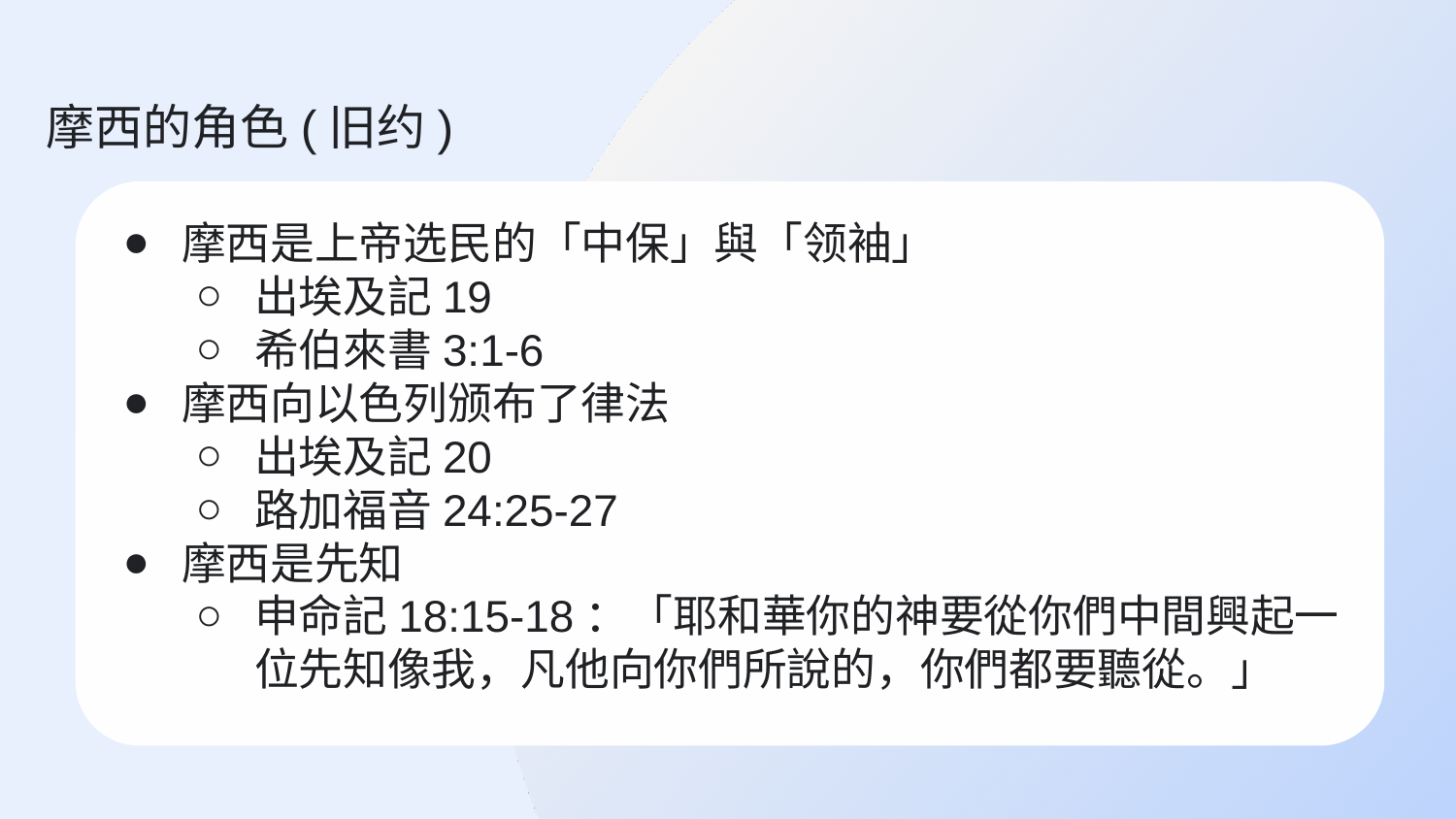

# 摩西的角色(旧约)
摩西是上帝选民的「中保」與「领袖」
出埃及記19
希伯來書3:1-6
摩西向以色列颁布了律法
出埃及記20
路加福音24:25-27
摩西是先知
申命記18:15-18：「耶和華你的神要從你們中間興起一位先知像我，凡他向你們所說的，你們都要聽從。」